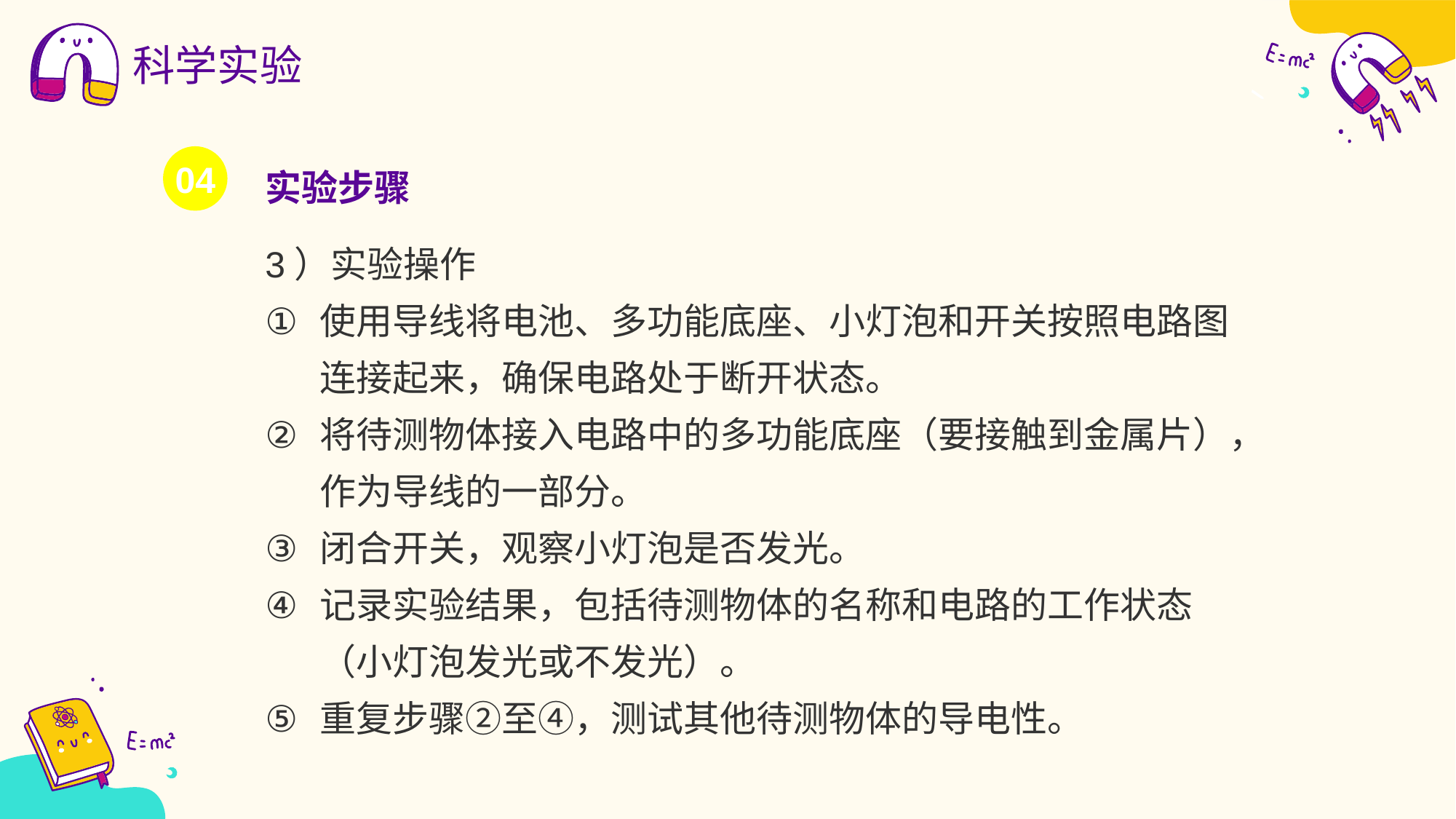

科学实验
实验步骤
04
3）实验操作
使用导线将电池、多功能底座、小灯泡和开关按照电路图连接起来，确保电路处于断开状态。
将待测物体接入电路中的多功能底座（要接触到金属片），作为导线的一部分。
闭合开关，观察小灯泡是否发光。
记录实验结果，包括待测物体的名称和电路的工作状态（小灯泡发光或不发光）。
重复步骤②至④，测试其他待测物体的导电性。